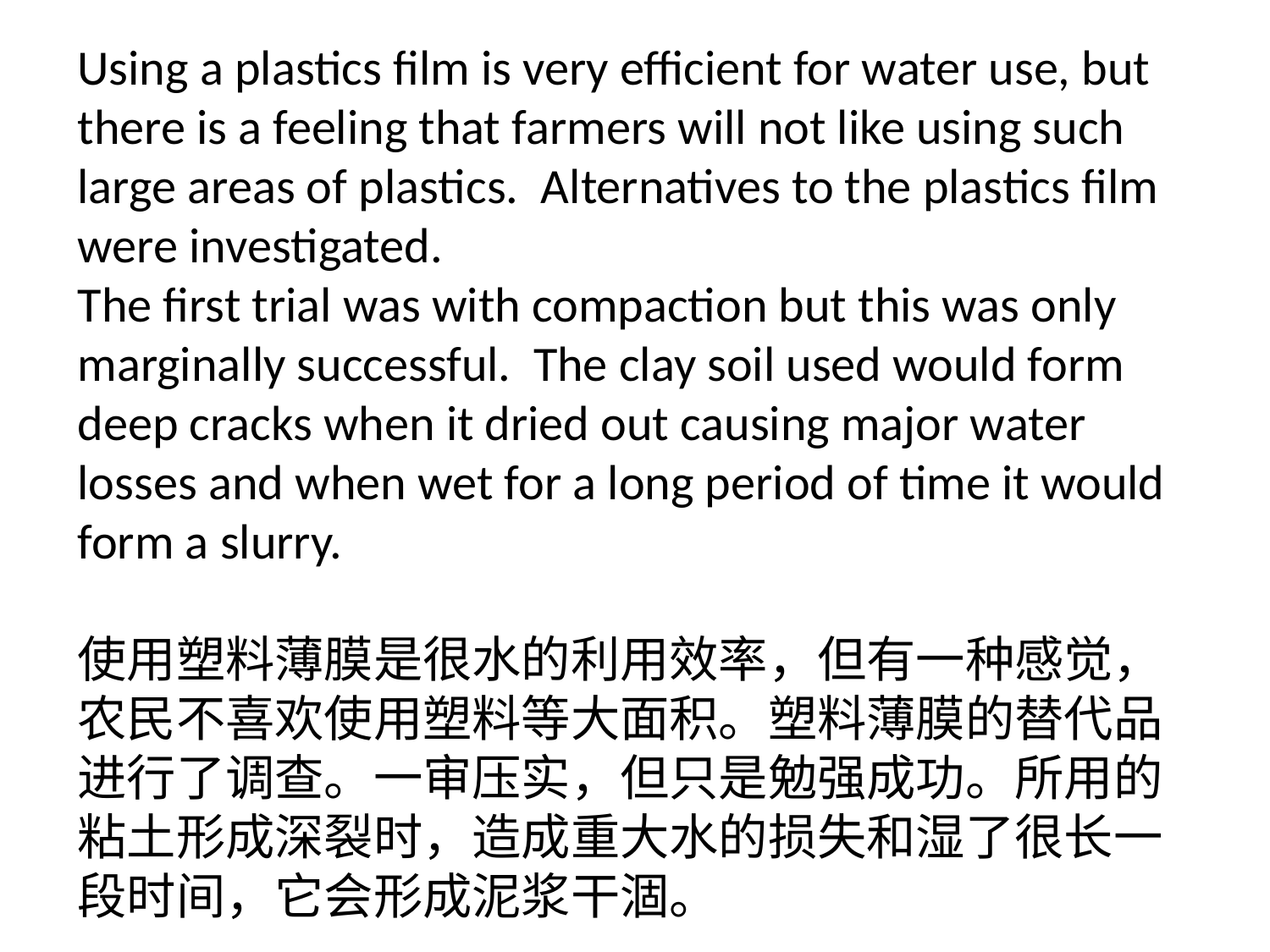

# Using a plastics film is very efficient for water use, but there is a feeling that farmers will not like using such large areas of plastics.  Alternatives to the plastics film were investigated. The first trial was with compaction but this was only marginally successful.  The clay soil used would form deep cracks when it dried out causing major water losses and when wet for a long period of time it would form a slurry. 使用塑料薄膜是很水的利用效率，但有一种感觉，农民不喜欢使用塑料等大面积。塑料薄膜的替代品进行了调查。一审压实，但只是勉强成功。所用的粘土形成深裂时，造成重大水的损失和湿了很长一段时间，它会形成泥浆干涸。